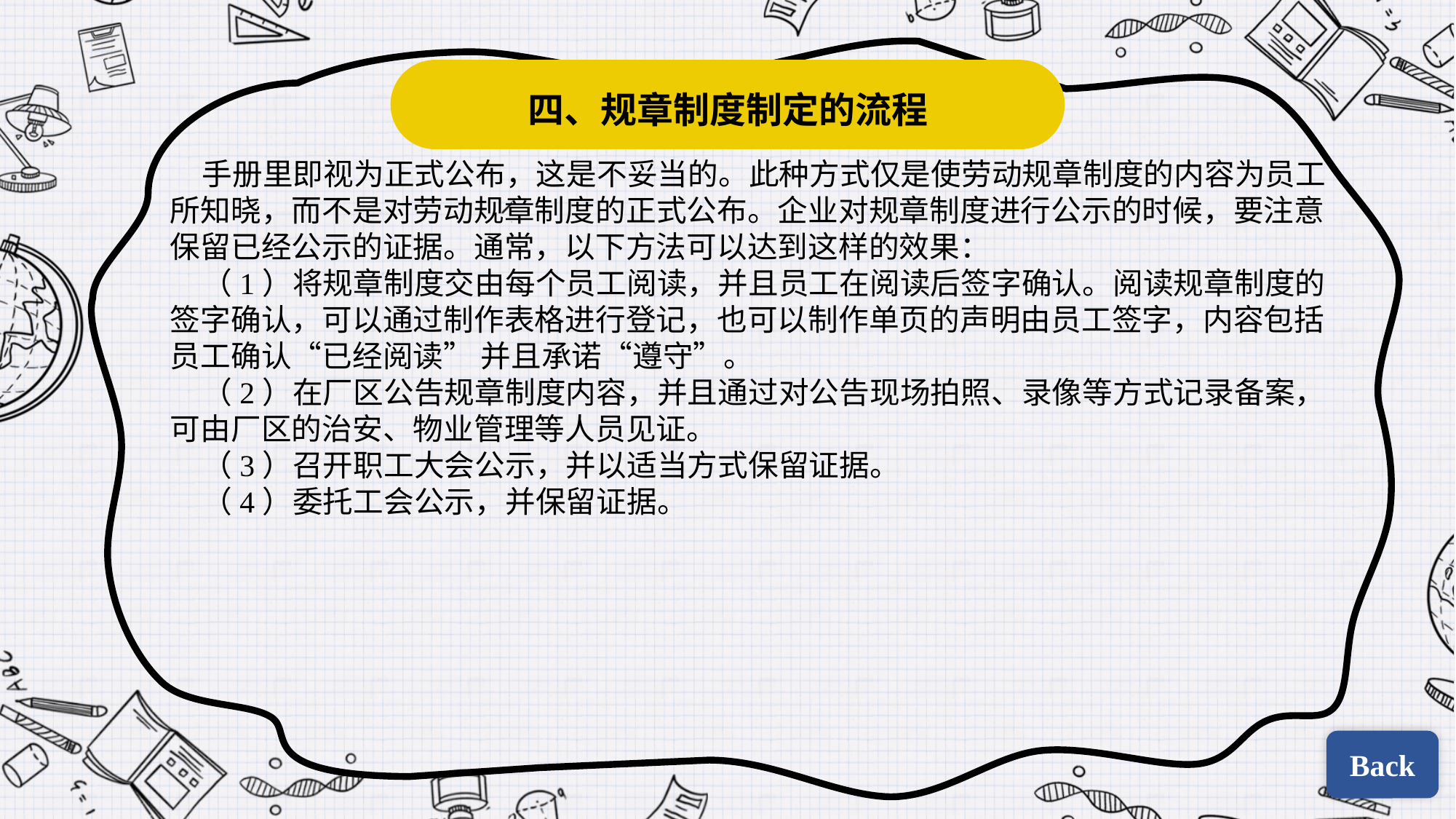

四、规章制度制定的流程
手册里即视为正式公布，这是不妥当的。此种方式仅是使劳动规章制度的内容为员工所知晓，而不是对劳动规章制度的正式公布。企业对规章制度进行公示的时候，要注意保留已经公示的证据。通常，以下方法可以达到这样的效果：
（1）将规章制度交由每个员工阅读，并且员工在阅读后签字确认。阅读规章制度的签字确认，可以通过制作表格进行登记，也可以制作单页的声明由员工签字，内容包括员工确认“已经阅读” 并且承诺“遵守”。
（2）在厂区公告规章制度内容，并且通过对公告现场拍照、录像等方式记录备案，可由厂区的治安、物业管理等人员见证。
（3）召开职工大会公示，并以适当方式保留证据。
（4）委托工会公示，并保留证据。

Back